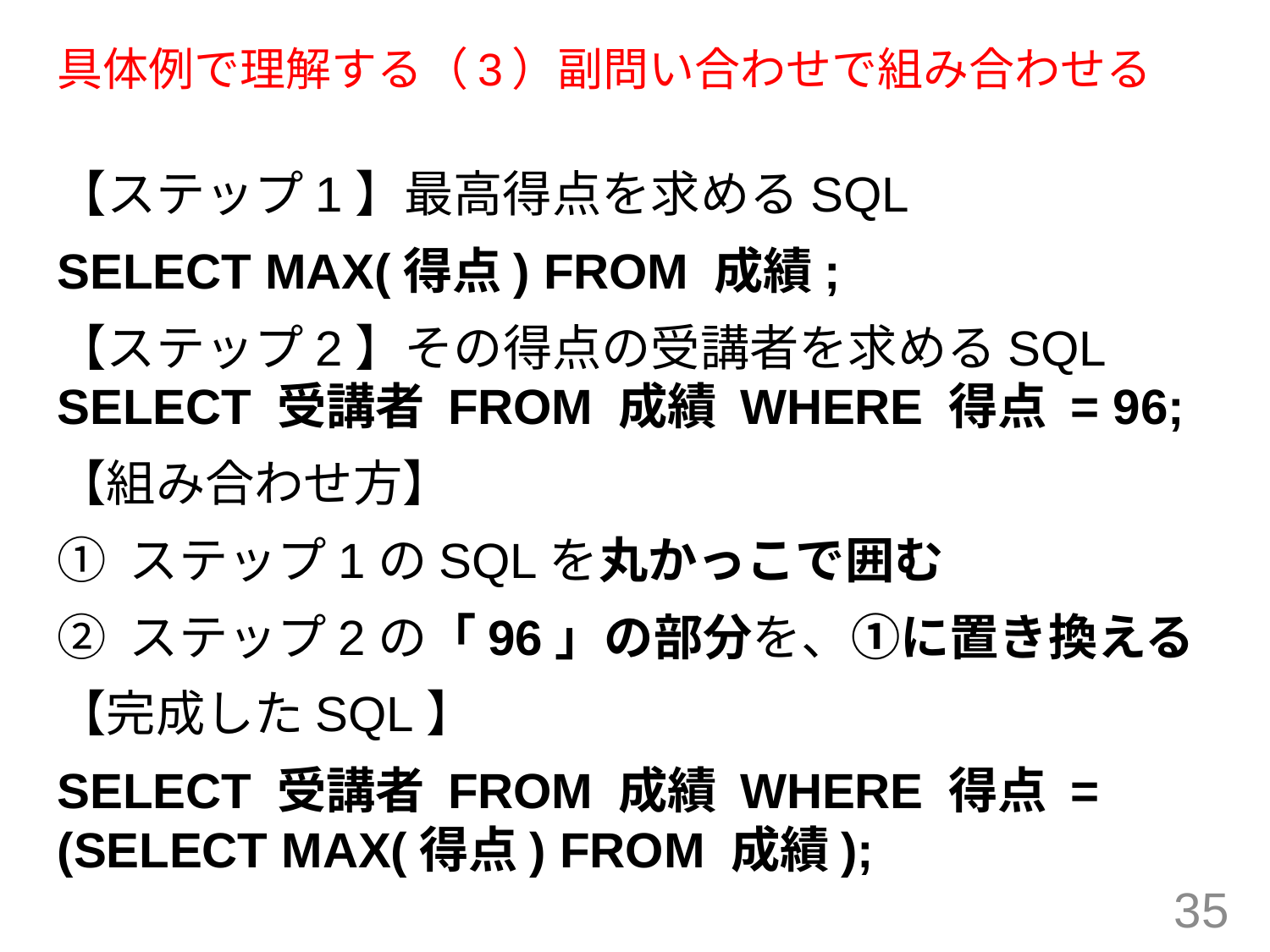

# 具体例で理解する（3）副問い合わせで組み合わせる
【ステップ1】最高得点を求めるSQL
SELECT MAX(得点) FROM 成績;
【ステップ2】その得点の受講者を求めるSQL SELECT 受講者 FROM 成績 WHERE 得点 = 96;
【組み合わせ方】
① ステップ1のSQLを丸かっこで囲む
② ステップ2の「96」の部分を、①に置き換える
【完成したSQL】
SELECT 受講者 FROM 成績 WHERE 得点 = (SELECT MAX(得点) FROM 成績);
35